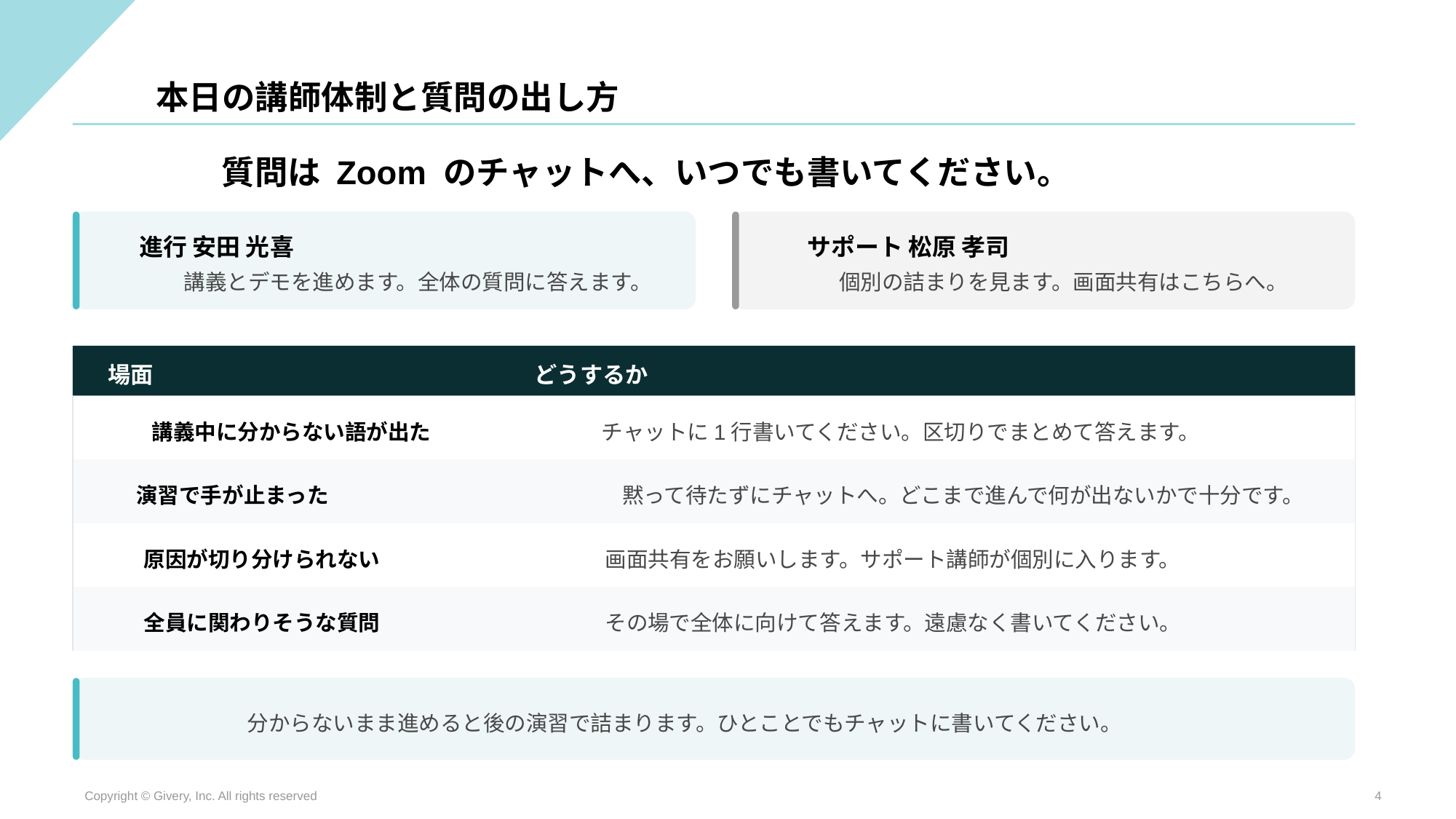

本日の講師体制と質問の出し方

質問は Zoom のチャットへ、いつでも書いてください。

進行 安田 光喜
サポート 松原 孝司
講義とデモを進めます。全体の質問に答えます。
個別の詰まりを見ます。画面共有はこちらへ。

場面
どうするか

講義中に分からない語が出た
チャットに1行書いてください。区切りでまとめて答えます。

演習で手が止まった
黙って待たずにチャットへ。どこまで進んで何が出ないかで十分です。

原因が切り分けられない
画面共有をお願いします。サポート講師が個別に入ります。

全員に関わりそうな質問
その場で全体に向けて答えます。遠慮なく書いてください。

分からないまま進めると後の演習で詰まります。ひとことでもチャットに書いてください。
Copyright © Givery, Inc. All rights reserved
4